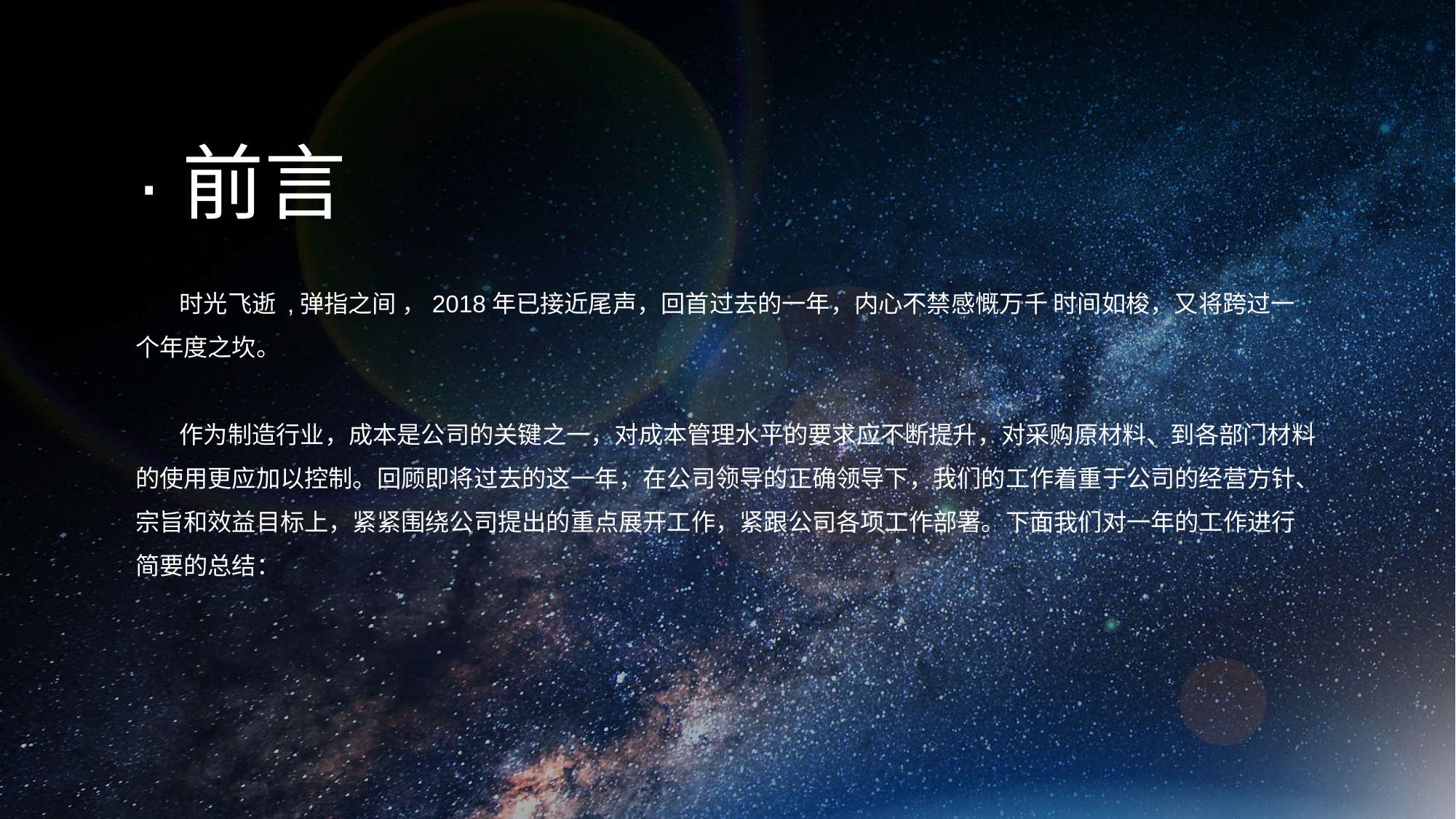

·前言
       时光飞逝 ,弹指之间 ，2018年已接近尾声，回首过去的一年，内心不禁感慨万千 时间如梭，又将跨过一个年度之坎。

       作为制造行业，成本是公司的关键之一，对成本管理水平的要求应不断提升，对采购原材料、到各部门材料的使用更应加以控制。回顾即将过去的这一年，在公司领导的正确领导下，我们的工作着重于公司的经营方针、宗旨和效益目标上，紧紧围绕公司提出的重点展开工作，紧跟公司各项工作部署。下面我们对一年的工作进行简要的总结：